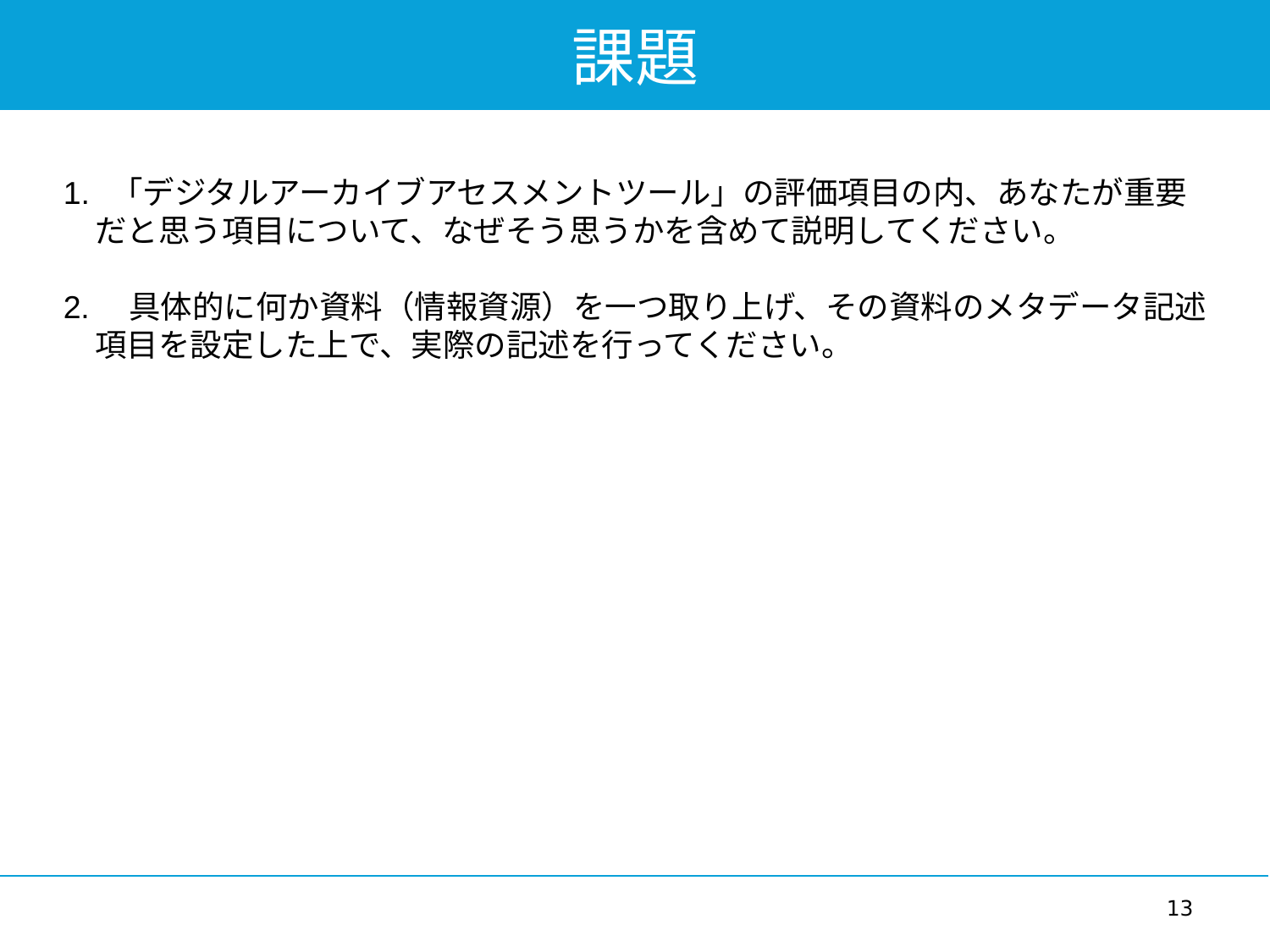

# 課題
「デジタルアーカイブアセスメントツール」の評価項目の内、あなたが重要
　だと思う項目について、なぜそう思うかを含めて説明してください。

2.　具体的に何か資料（情報資源）を一つ取り上げ、その資料のメタデータ記述
　項目を設定した上で、実際の記述を行ってください。
13